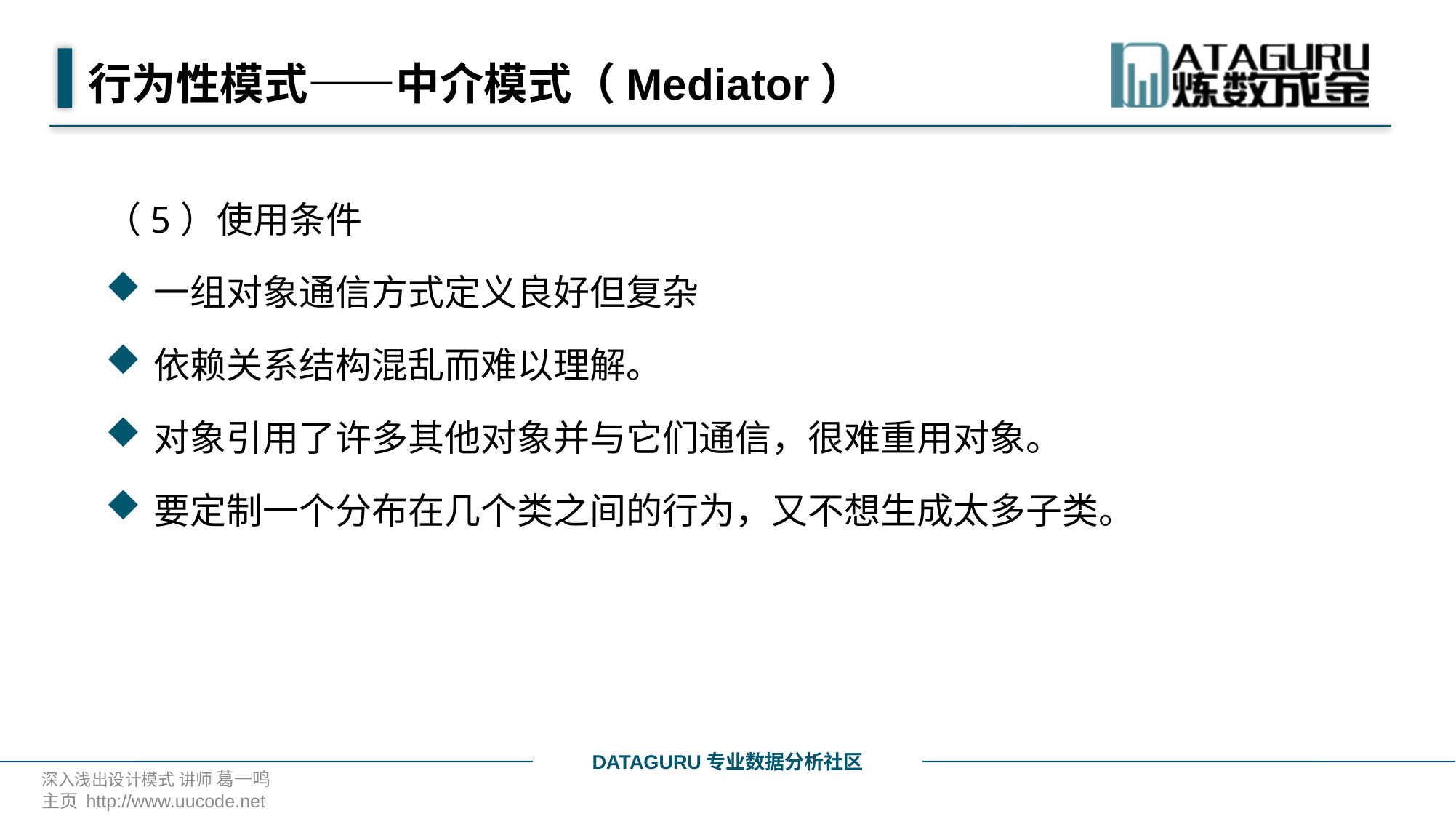

# 行为性模式——中介模式（Mediator）
（5）使用条件
一组对象通信方式定义良好但复杂
依赖关系结构混乱而难以理解。
对象引用了许多其他对象并与它们通信，很难重用对象。
要定制一个分布在几个类之间的行为，又不想生成太多子类。